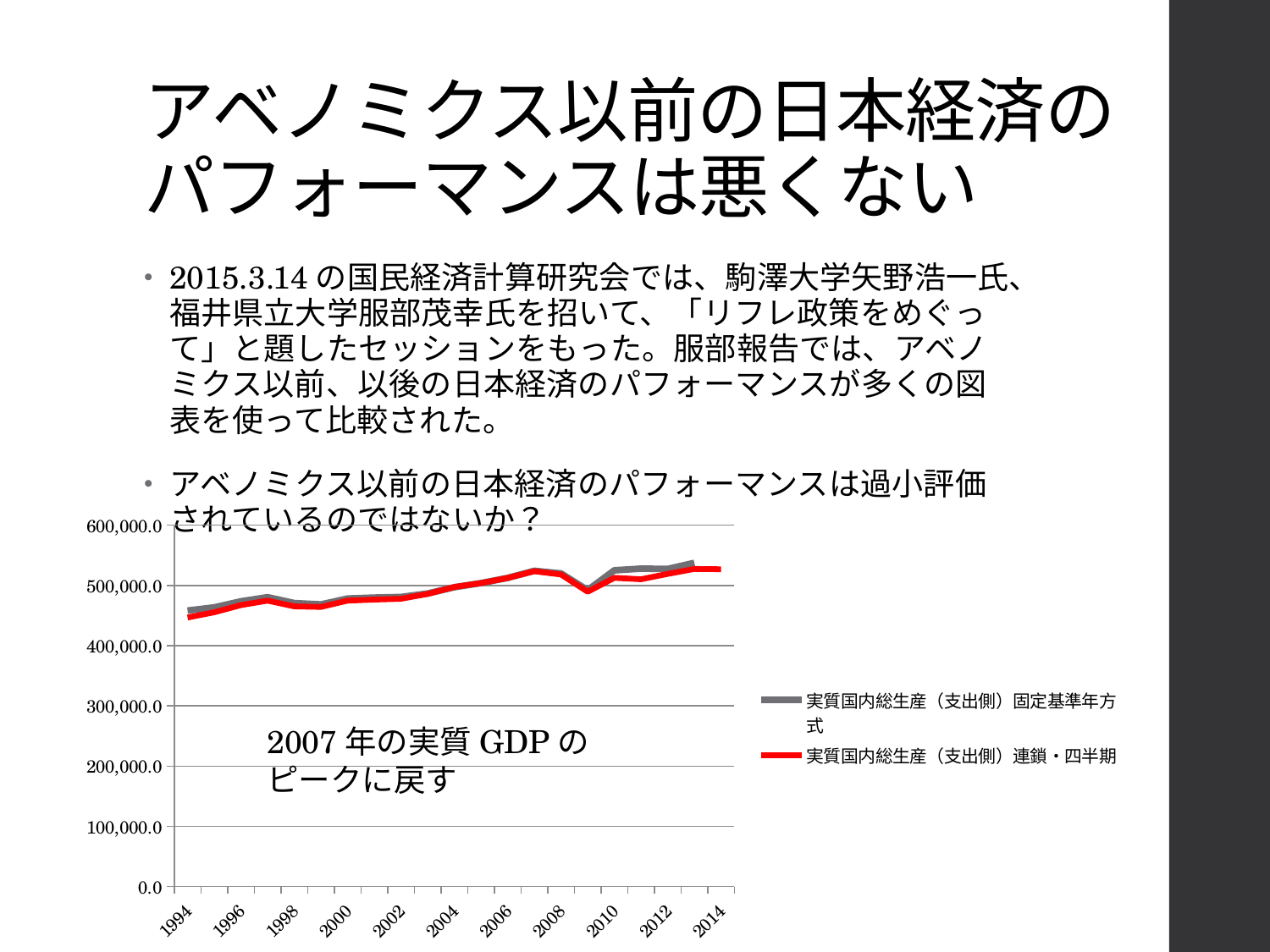

# アベノミクス以前の日本経済のパフォーマンスは悪くない
2015.3.14の国民経済計算研究会では、駒澤大学矢野浩一氏、福井県立大学服部茂幸氏を招いて、「リフレ政策をめぐって」と題したセッションをもった。服部報告では、アベノミクス以前、以後の日本経済のパフォーマンスが多くの図表を使って比較された。
アベノミクス以前の日本経済のパフォーマンスは過小評価されているのではないか？

[unsupported chart]

2007年の実質GDPのピークに戻す